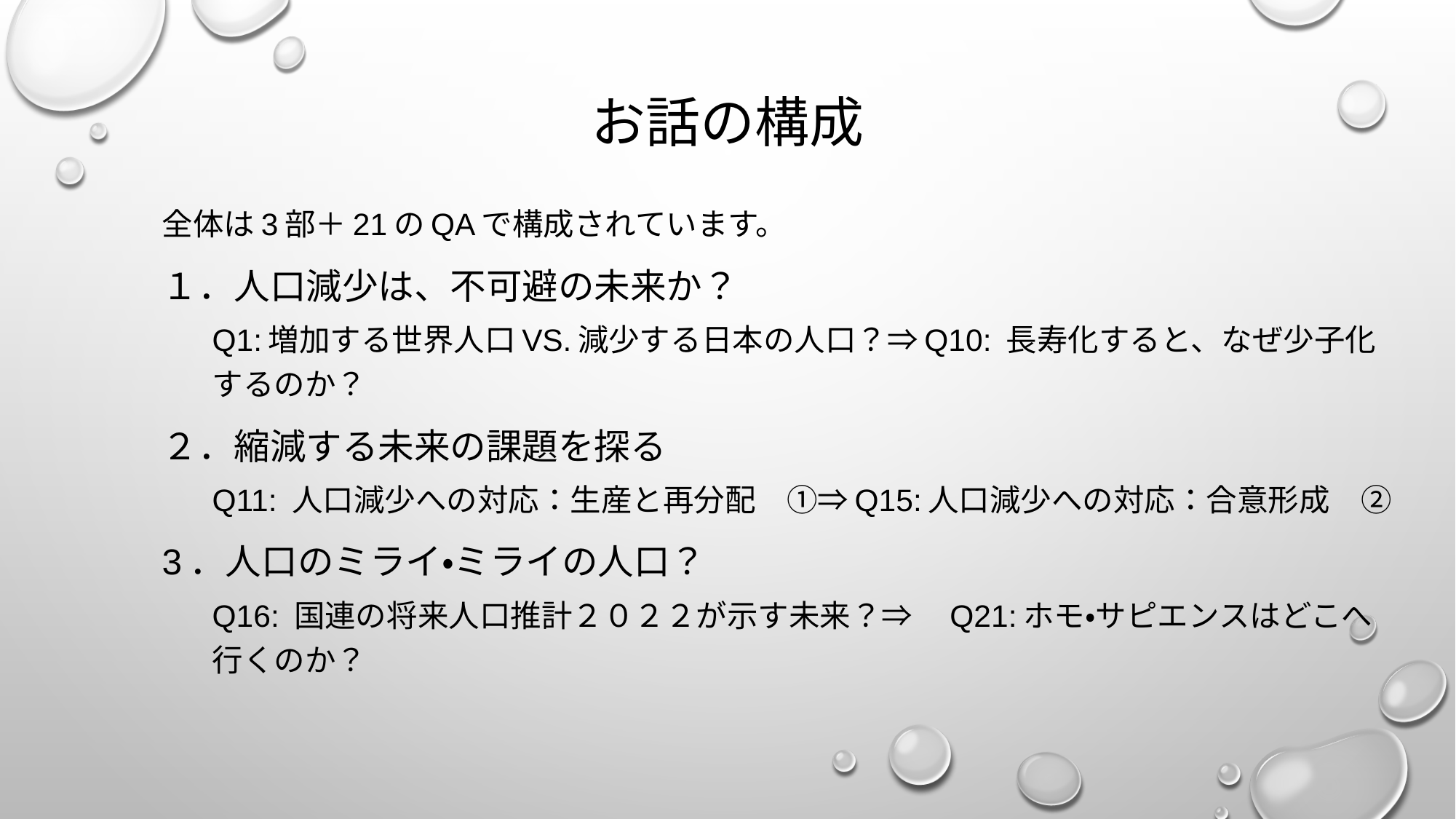

# お話の構成
全体は3部＋21のQAで構成されています。
１．人口減少は、不可避の未来か？
Q1:増加する世界人口vs.減少する日本の人口？⇒Q10: 長寿化すると、なぜ少子化するのか？
２．縮減する未来の課題を探る
Q11: 人口減少への対応：生産と再分配　①⇒Q15:人口減少への対応：合意形成　②
3．人口のミライ・ミライの人口？
Q16: 国連の将来人口推計２０２２が示す未来？⇒　Q21:ホモ・サピエンスはどこへ行くのか？